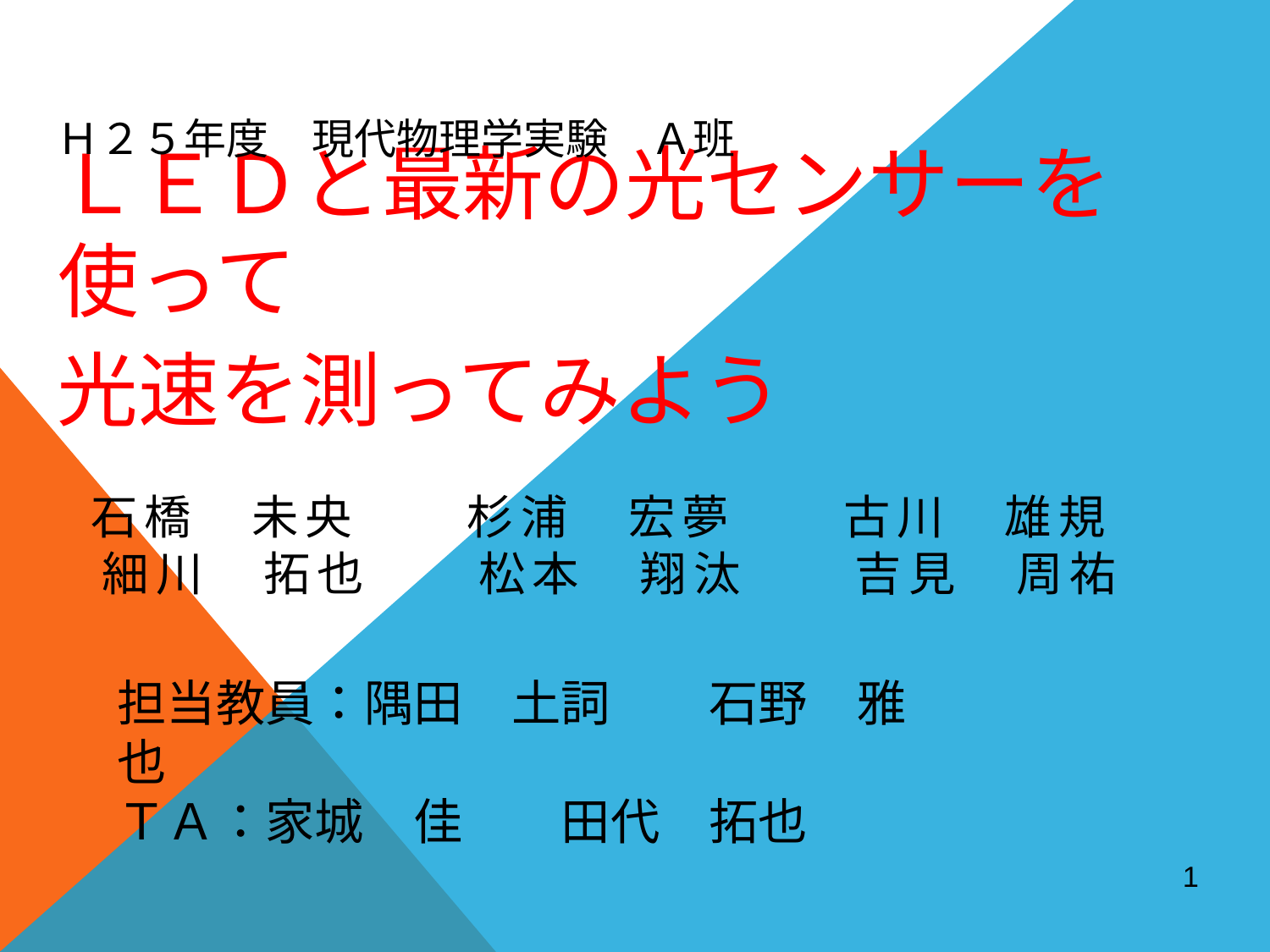

Ｈ２５年度　現代物理学実験　Ａ班

# ＬＥＤと最新の光センサーを使って
光速を測ってみよう
石橋　未央　　杉浦　宏夢　　古川　雄規　　細川　拓也　　松本　翔汰　　吉見　周祐
担当教員：隅田　土詞　　石野　雅也
ＴＡ：家城　佳　　田代　拓也
1